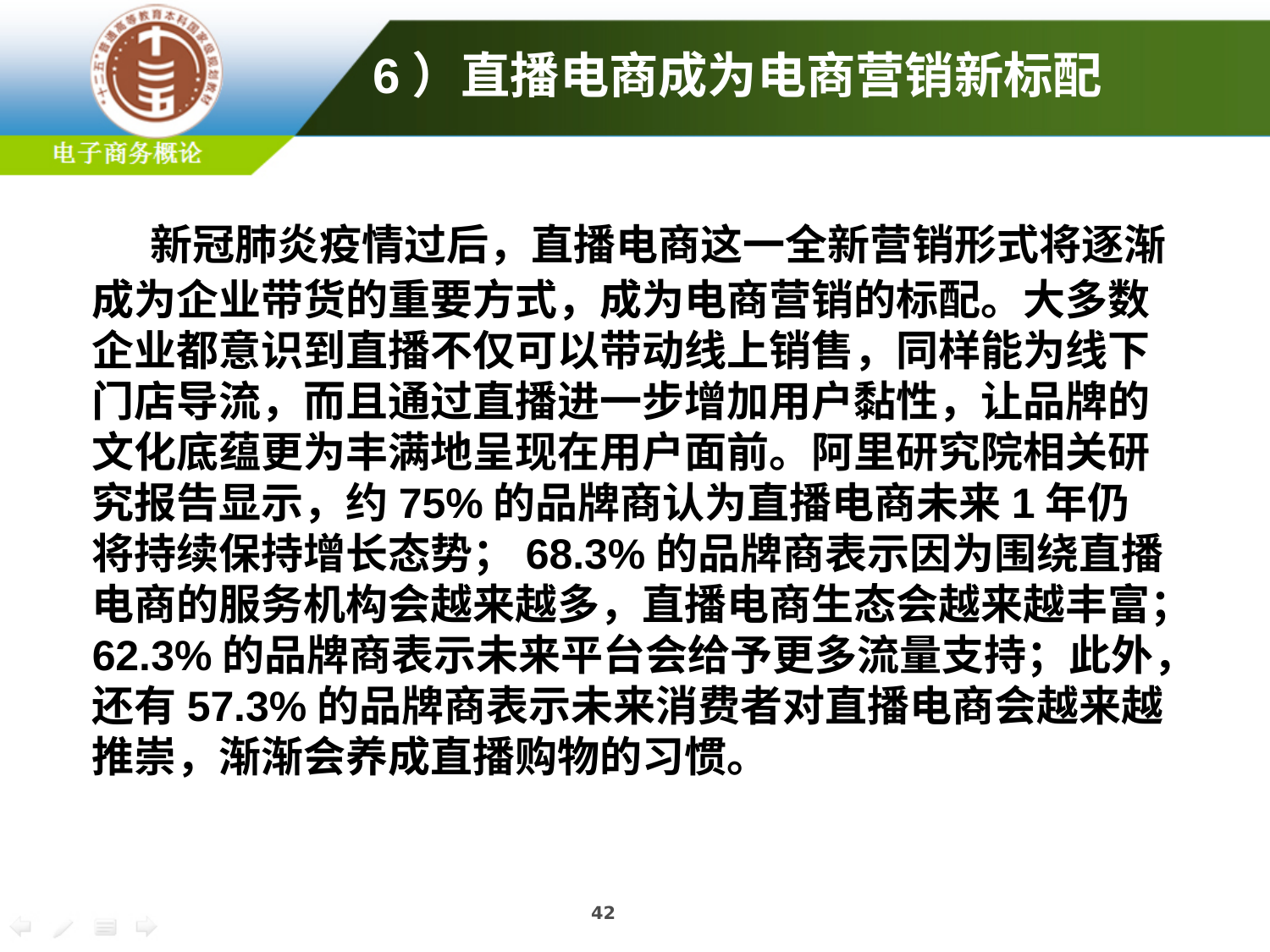

6）直播电商成为电商营销新标配
        新冠肺炎疫情过后，直播电商这一全新营销形式将逐渐成为企业带货的重要方式，成为电商营销的标配。大多数企业都意识到直播不仅可以带动线上销售，同样能为线下门店导流，而且通过直播进一步增加用户黏性，让品牌的文化底蕴更为丰满地呈现在用户面前。阿里研究院相关研究报告显示，约75%的品牌商认为直播电商未来1年仍将持续保持增长态势；68.3%的品牌商表示因为围绕直播电商的服务机构会越来越多，直播电商生态会越来越丰富；62.3%的品牌商表示未来平台会给予更多流量支持；此外，还有57.3%的品牌商表示未来消费者对直播电商会越来越推崇，渐渐会养成直播购物的习惯。

42